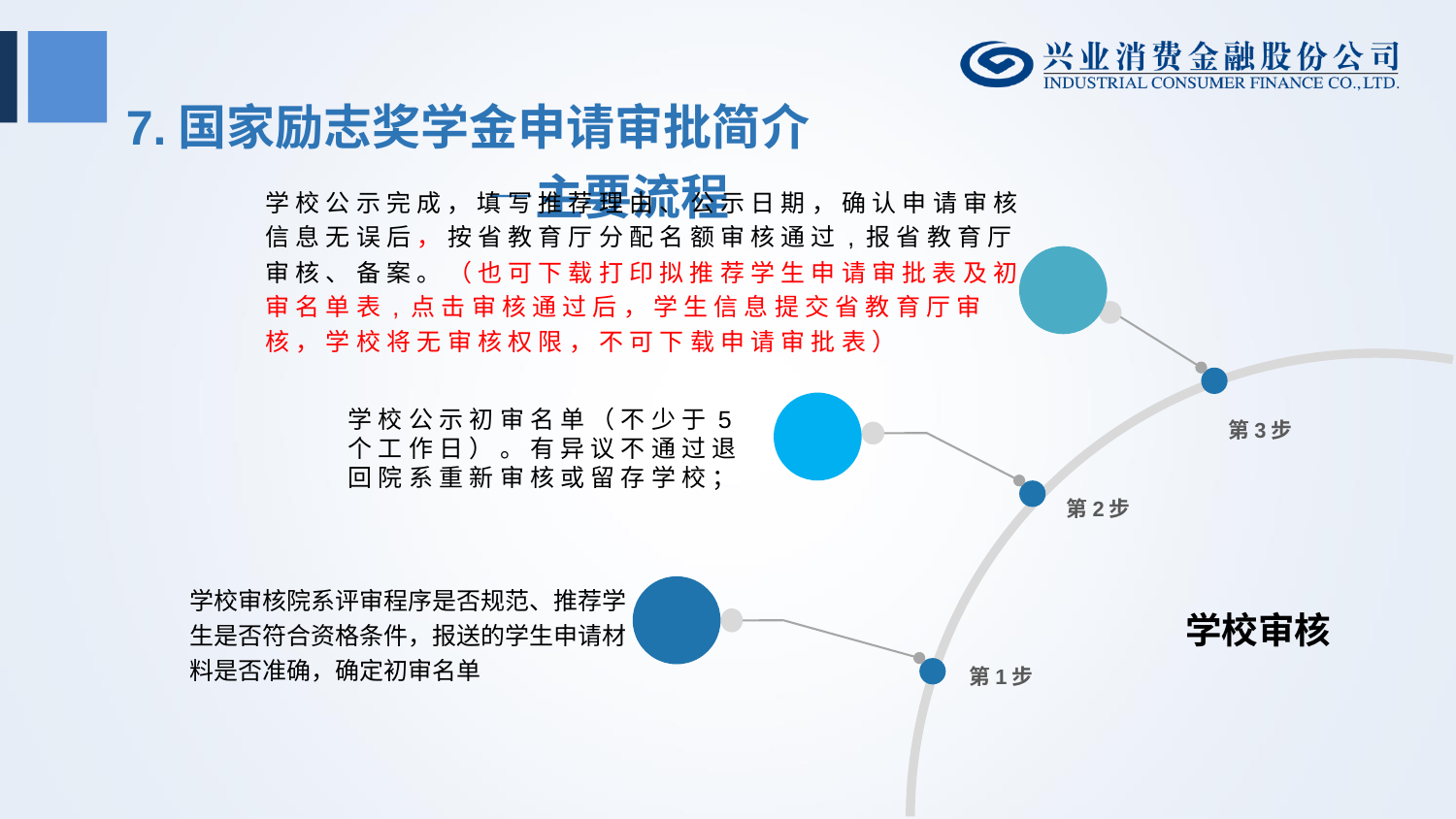

7.国家励志奖学金申请审批简介
                                 —主要流程

学校公示完成，填写推荐理由、公示日期，确认申请审核信息无误后，按省教育厅分配名额审核通过,报省教育厅审核、备案。（也可下载打印拟推荐学生申请审批表及初审名单表,点击审核通过后，学生信息提交省教育厅审核，学校将无审核权限，不可下载申请审批表）

学校公示初审名单（不少于5个工作日）。有异议不通过退回院系重新审核或留存学校；
第3步

第2步
学校审核院系评审程序是否规范、推荐学生是否符合资格条件，报送的学生申请材料是否准确，确定初审名单

学校审核

第1步